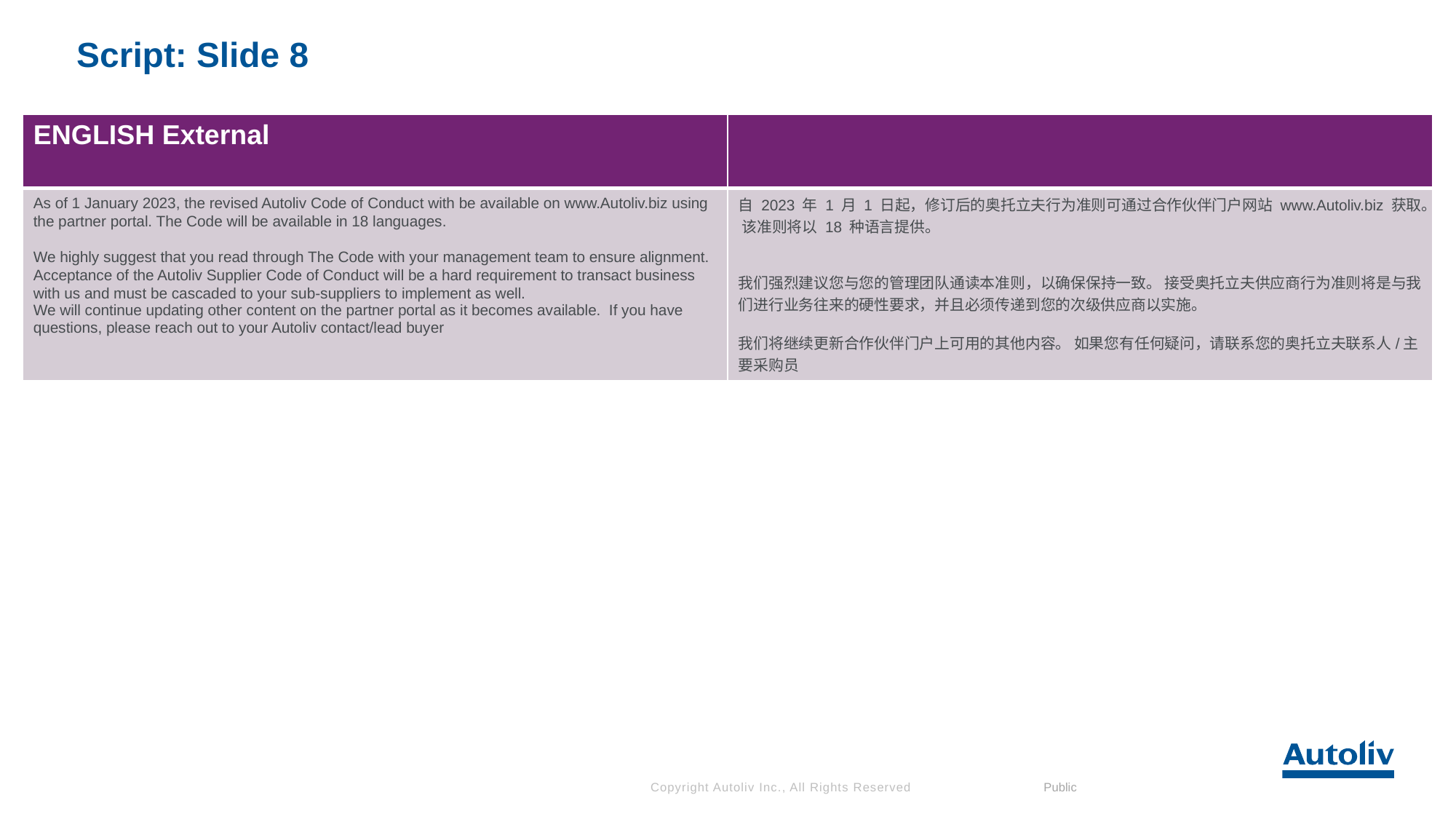

# Script: Slide 8
| ENGLISH External |  |
| --- | --- |
| As of 1 January 2023, the revised Autoliv Code of Conduct with be available on www.Autoliv.biz using the partner portal. The Code will be available in 18 languages.   We highly suggest that you read through The Code with your management team to ensure alignment. Acceptance of the Autoliv Supplier Code of Conduct will be a hard requirement to transact business with us and must be cascaded to your sub-suppliers to implement as well.   We will continue updating other content on the partner portal as it becomes available. If you have questions, please reach out to your Autoliv contact/lead buyer | 自 2023 年 1 月 1 日起，修订后的奥托立夫行为准则可通过合作伙伴门户网站 www.Autoliv.biz 获取。 该准则将以 18 种语言提供。 我们强烈建议您与您的管理团队通读本准则，以确保保持一致。 接受奥托立夫供应商行为准则将是与我们进行业务往来的硬性要求，并且必须传递到您的次级供应商以实施。 我们将继续更新合作伙伴门户上可用的其他内容。 如果您有任何疑问，请联系您的奥托立夫联系人/主要采购员 |